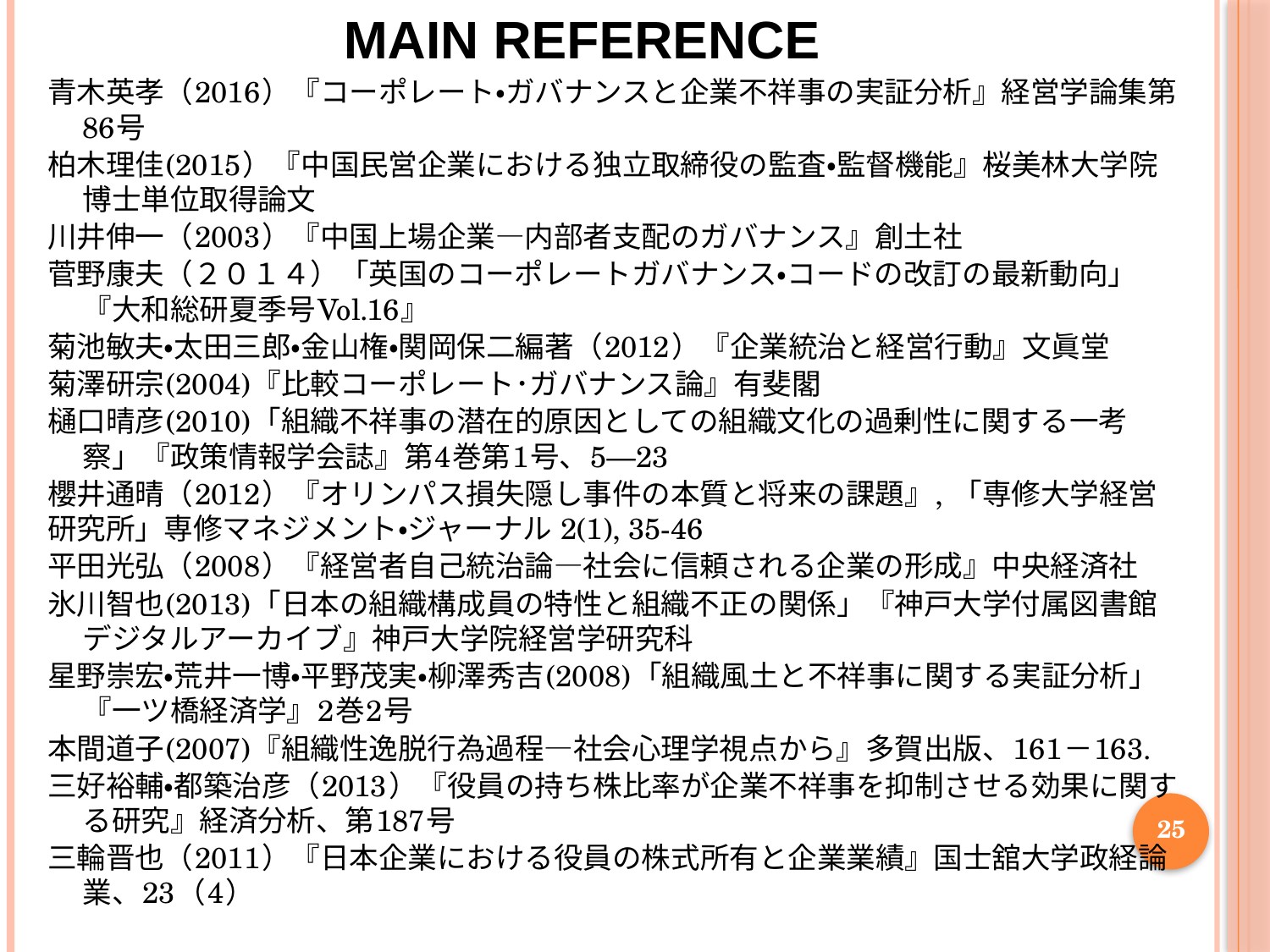

# main reference

青木英孝（2016）『コーポレート・ガバナンスと企業不祥事の実証分析』経営学論集第86号
柏木理佳(2015）『中国民営企業における独立取締役の監査・監督機能』桜美林大学院博士単位取得論文
川井伸一（2003）『中国上場企業―内部者支配のガバナンス』創土社
菅野康夫（２０１４）「英国のコーポレートガバナンス・コードの改訂の最新動向」『大和総研夏季号Vol.16』
菊池敏夫・太田三郎・金山権・関岡保二編著（2012）『企業統治と経営行動』文眞堂
菊澤研宗(2004)『比較コーポレート･ガバナンス論』有斐閣
樋口晴彦(2010)「組織不祥事の潜在的原因としての組織文化の過剰性に関する一考察」『政策情報学会誌』第4巻第1号、5―23
櫻井通晴（2012）『オリンパス損失隠し事件の本質と将来の課題』, 「専修大学経営研究所」専修マネジメント・ジャーナル 2(1), 35-46
平田光弘（2008）『経営者自己統治論―社会に信頼される企業の形成』中央経済社
氷川智也(2013)「日本の組織構成員の特性と組織不正の関係」『神戸大学付属図書館デジタルアーカイブ』神戸大学院経営学研究科
星野崇宏・荒井一博・平野茂実・柳澤秀吉(2008)「組織風土と不祥事に関する実証分析」『一ツ橋経済学』2巻2号
本間道子(2007)『組織性逸脱行為過程―社会心理学視点から』多賀出版、161－163.
三好裕輔・都築治彦（2013）『役員の持ち株比率が企業不祥事を抑制させる効果に関する研究』経済分析、第187号
三輪晋也（2011）『日本企業における役員の株式所有と企業業績』国士舘大学政経論業、23（4）

25